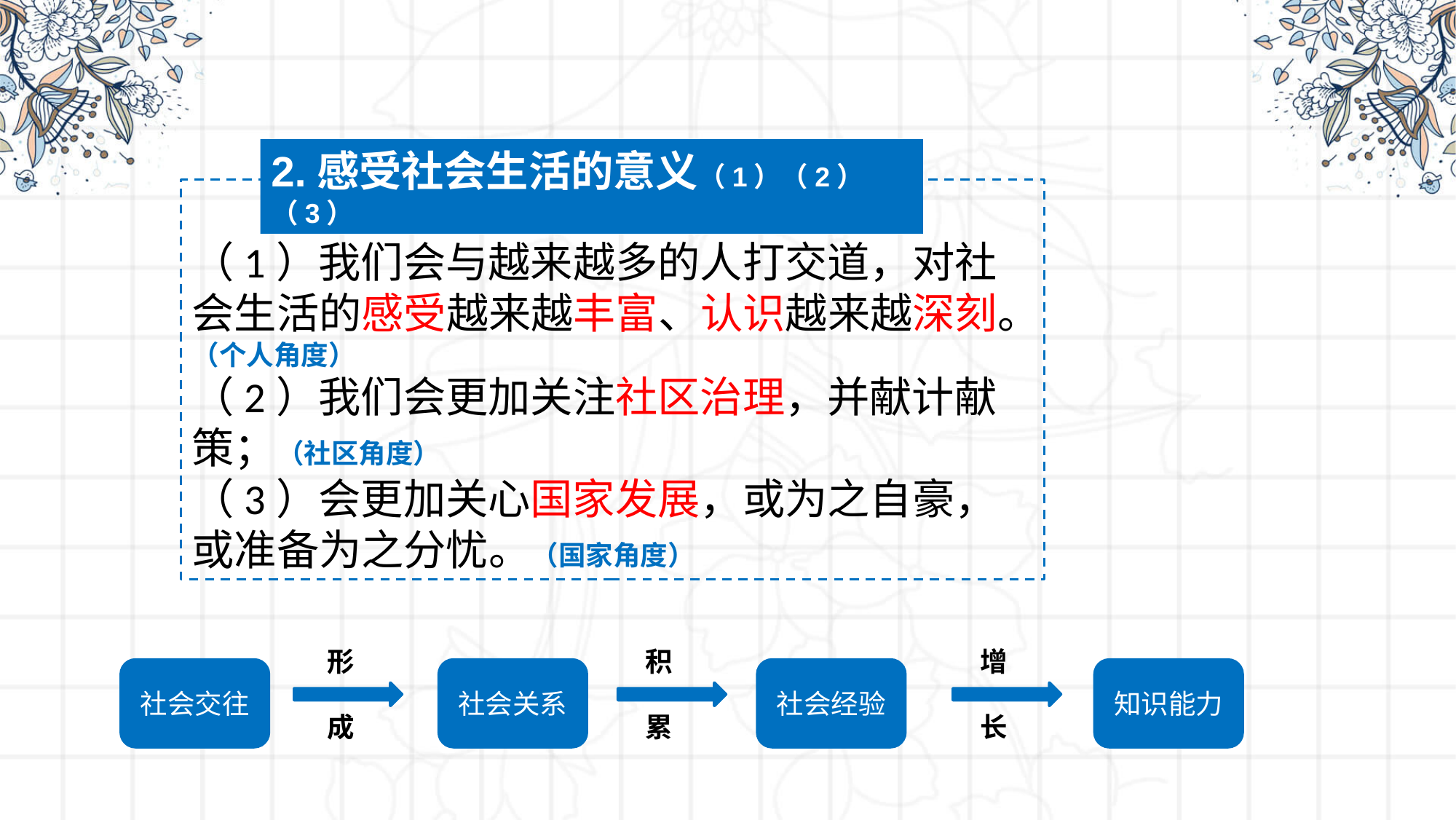

2.感受社会生活的意义（1）（2）（3）

（1）我们会与越来越多的人打交道，对社会生活的感受越来越丰富、认识越来越深刻。（个人角度）
（2）我们会更加关注社区治理，并献计献策；（社区角度）
（3）会更加关心国家发展，或为之自豪，或准备为之分忧。（国家角度）
形

成
积

累
增

长
社会交往
社会关系
社会经验
知识能力